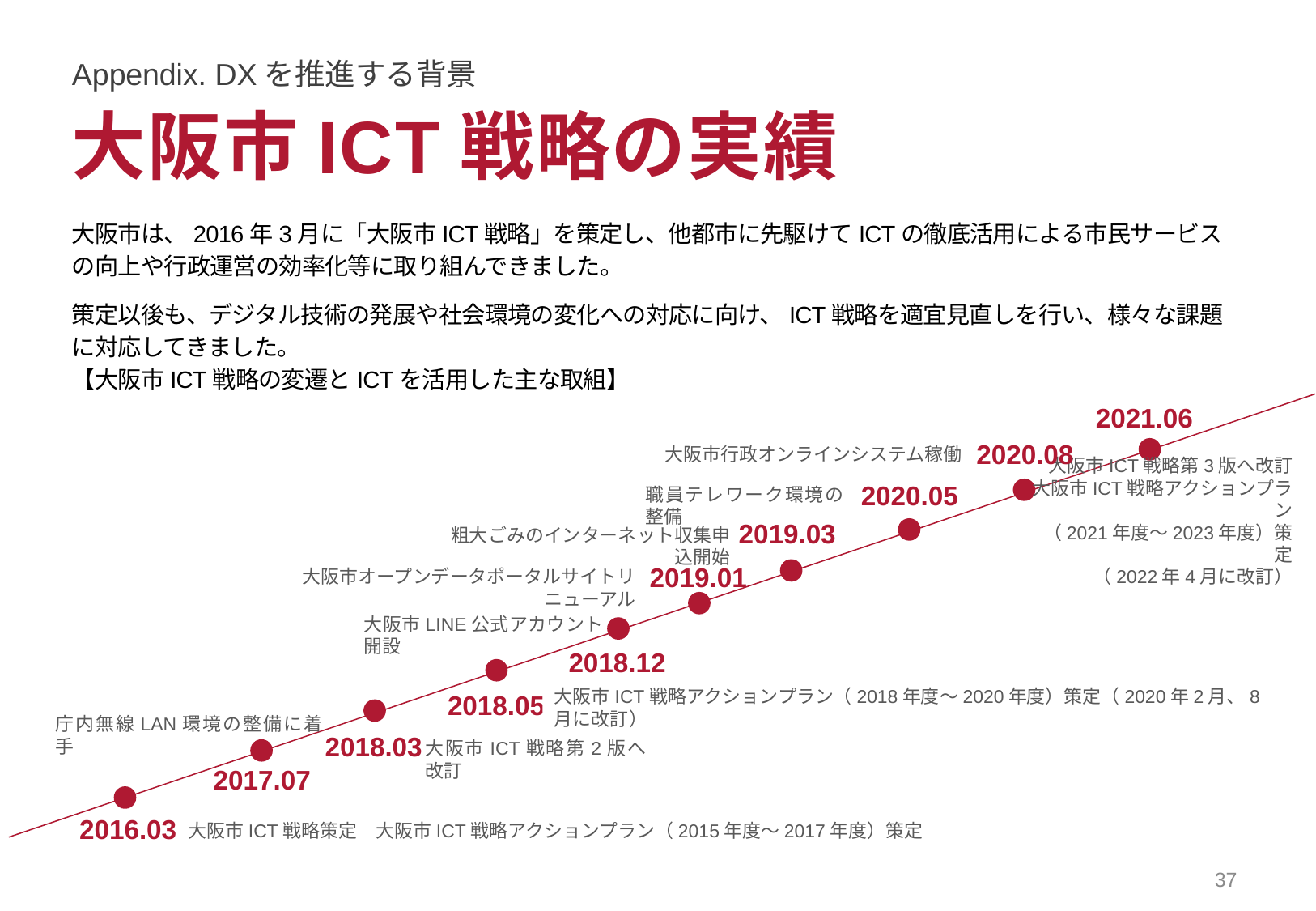

Appendix. DXを推進する背景
# 大阪市ICT戦略の実績
大阪市は、2016年3月に「大阪市ICT戦略」を策定し、他都市に先駆けてICTの徹底活用による市民サービスの向上や行政運営の効率化等に取り組んできました。
策定以後も、デジタル技術の発展や社会環境の変化への対応に向け、ICT戦略を適宜見直しを行い、様々な課題に対応してきました。
【大阪市ICT戦略の変遷とICTを活用した主な取組】
2021.06
大阪市行政オンラインシステム稼働

2020.08
大阪市ICT戦略第3版へ改訂
大阪市ICT戦略アクションプラン
（2021年度～2023年度）策定
（2022年4月に改訂）
職員テレワーク環境の整備

2020.05
粗大ごみのインターネット収集申込開始

2019.03
大阪市オープンデータポータルサイトリニューアル

2019.01

大阪市LINE公式アカウント開設

2018.12

大阪市ICT戦略アクションプラン（2018年度～2020年度）策定（2020年2月、8月に改訂）
2018.05

庁内無線LAN環境の整備に着手
大阪市ICT戦略第2版へ改訂
2018.03

2017.07

大阪市ICT戦略策定　大阪市ICT戦略アクションプラン（2015年度～2017年度）策定
2016.03
37